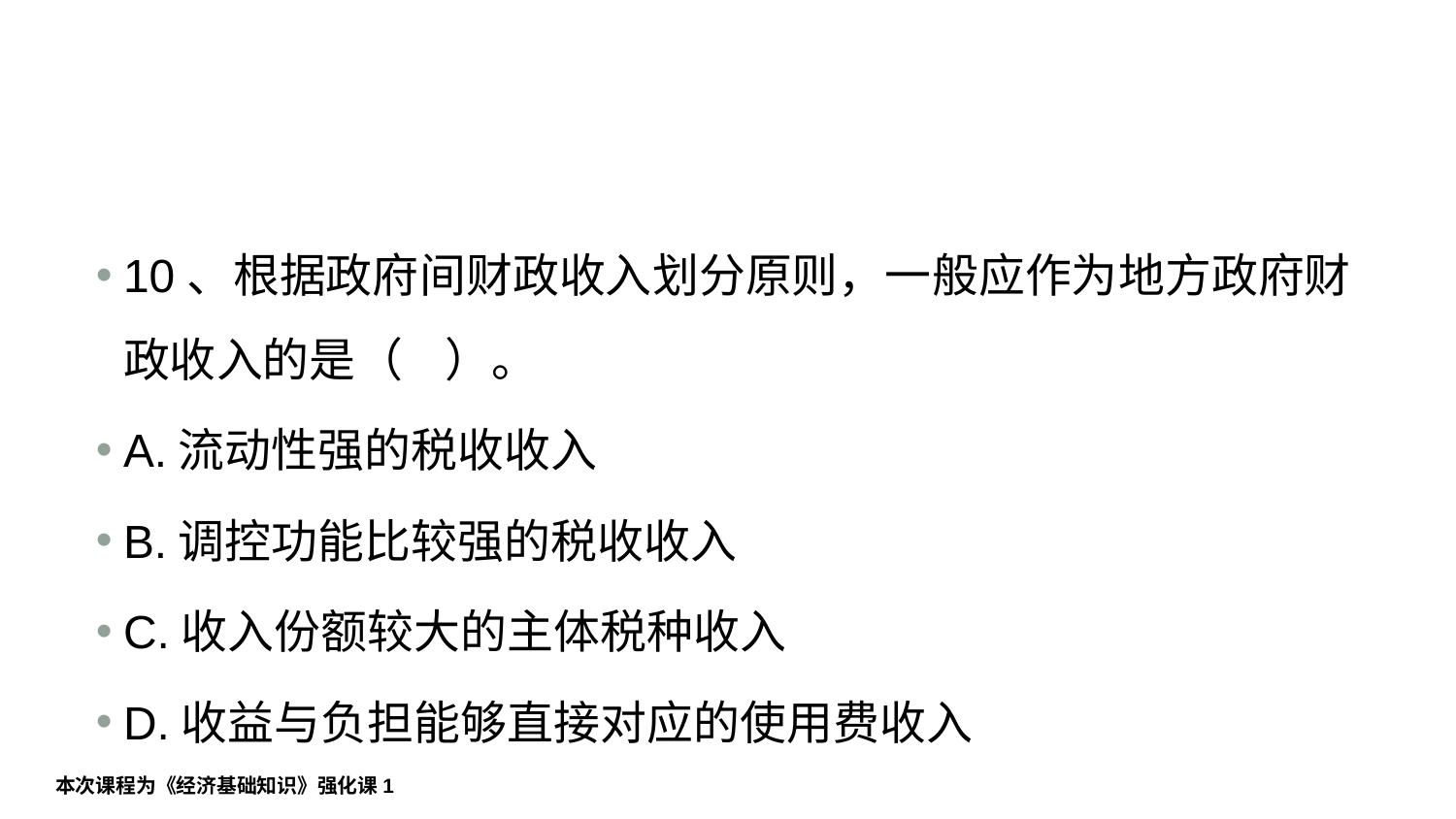

#

10、根据政府间财政收入划分原则，一般应作为地方政府财政收入的是（    ）。
A.流动性强的税收收入
B.调控功能比较强的税收收入
C.收入份额较大的主体税种收入
D.收益与负担能够直接对应的使用费收入